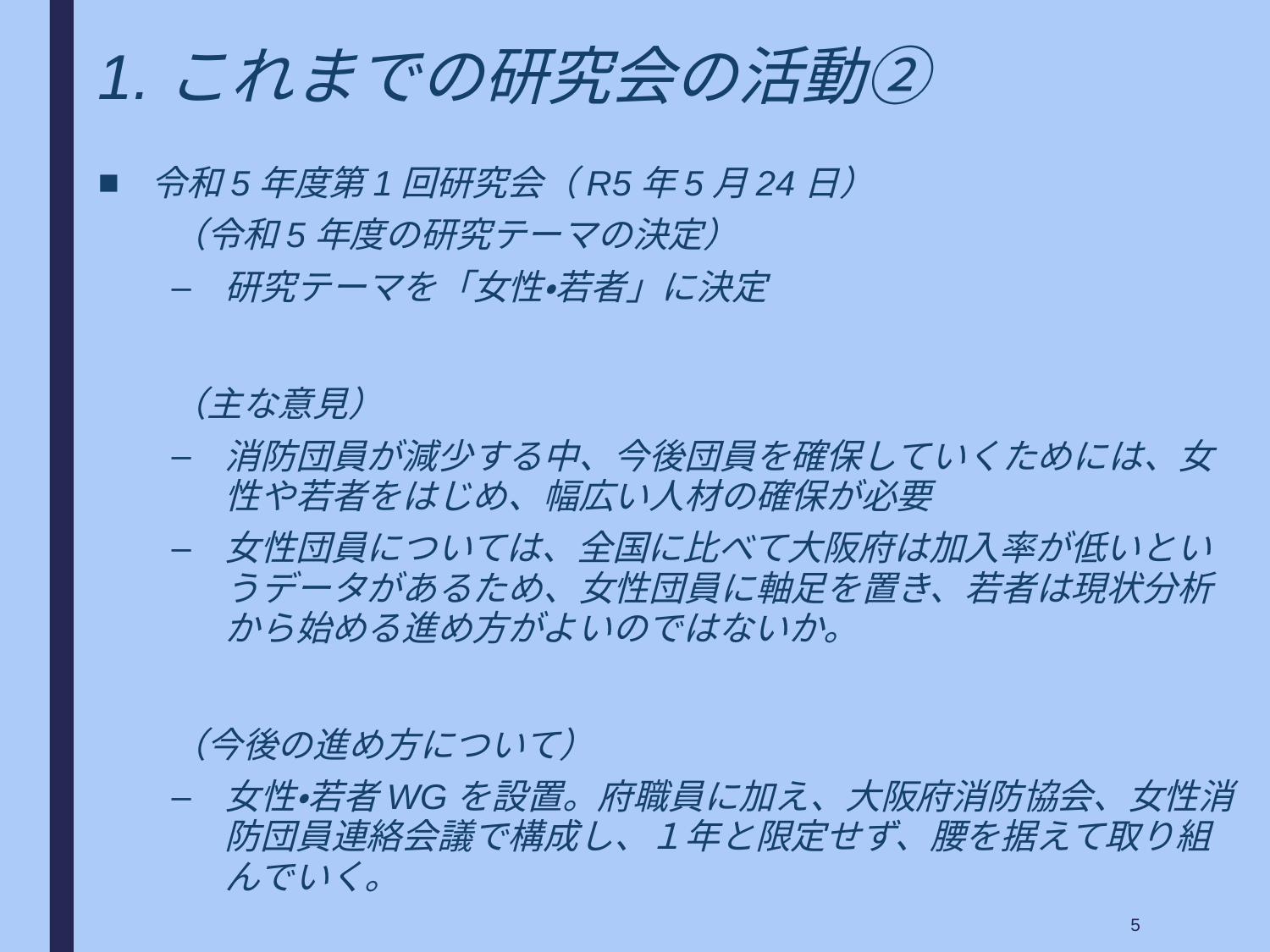

# 1.これまでの研究会の活動②
令和5年度第1回研究会（R5年5月24日）
（令和5年度の研究テーマの決定）
研究テーマを「女性・若者」に決定

（主な意見）
消防団員が減少する中、今後団員を確保していくためには、女性や若者をはじめ、幅広い人材の確保が必要
女性団員については、全国に比べて大阪府は加入率が低いというデータがあるため、女性団員に軸足を置き、若者は現状分析から始める進め方がよいのではないか。

（今後の進め方について）
女性・若者WGを設置。府職員に加え、大阪府消防協会、女性消防団員連絡会議で構成し、１年と限定せず、腰を据えて取り組んでいく。
5